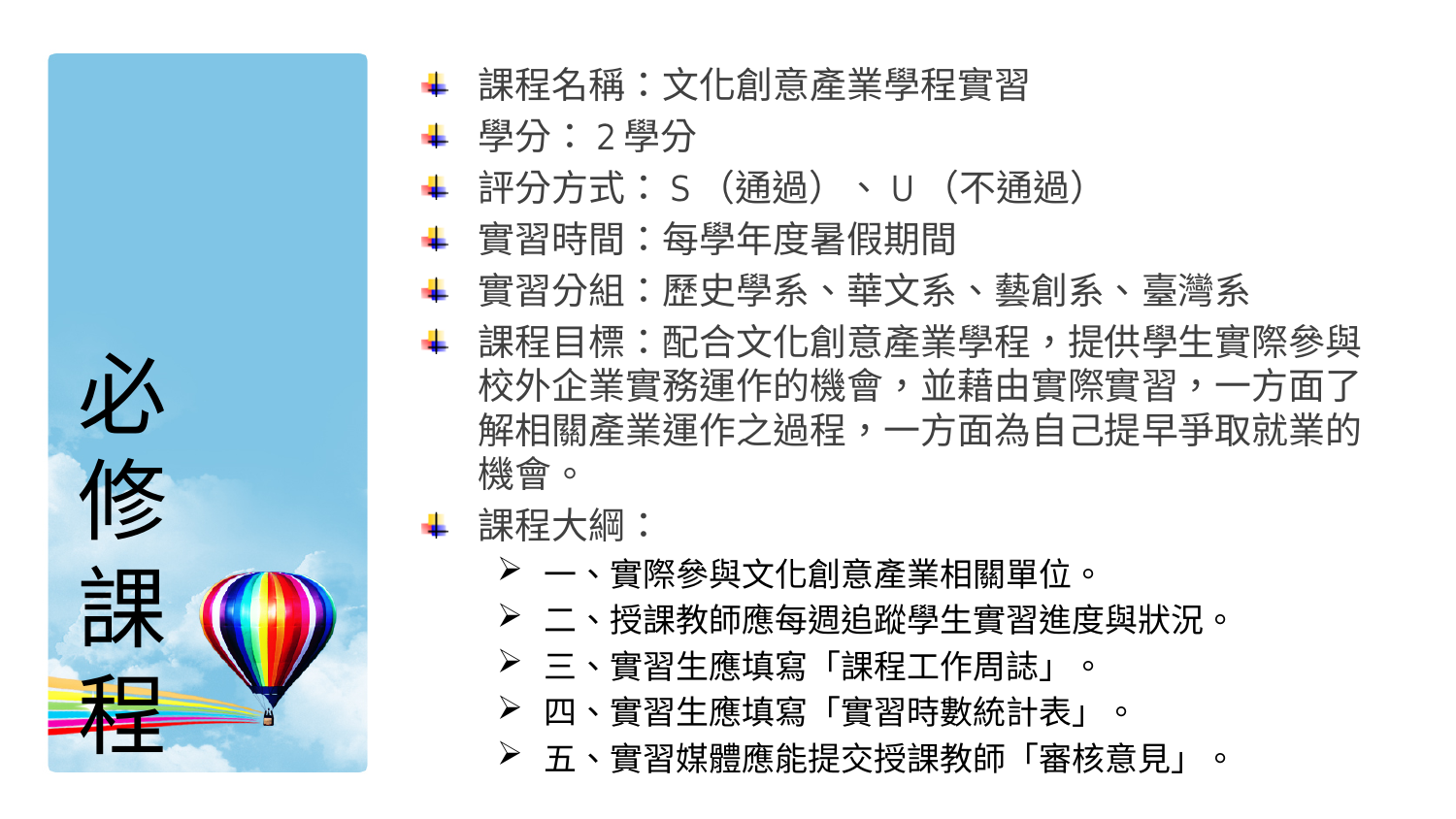

課程名稱：文化創意產業學程實習
學分：2學分
評分方式：S（通過）、U（不通過）
實習時間：每學年度暑假期間
實習分組：歷史學系、華文系、藝創系、臺灣系
課程目標：配合文化創意產業學程，提供學生實際參與校外企業實務運作的機會，並藉由實際實習，一方面了解相關產業運作之過程，一方面為自己提早爭取就業的機會。
課程大綱：
一、實際參與文化創意產業相關單位。
二、授課教師應每週追蹤學生實習進度與狀況。
三、實習生應填寫「課程工作周誌」。
四、實習生應填寫「實習時數統計表」。
五、實習媒體應能提交授課教師「審核意見」。

# 必修課程